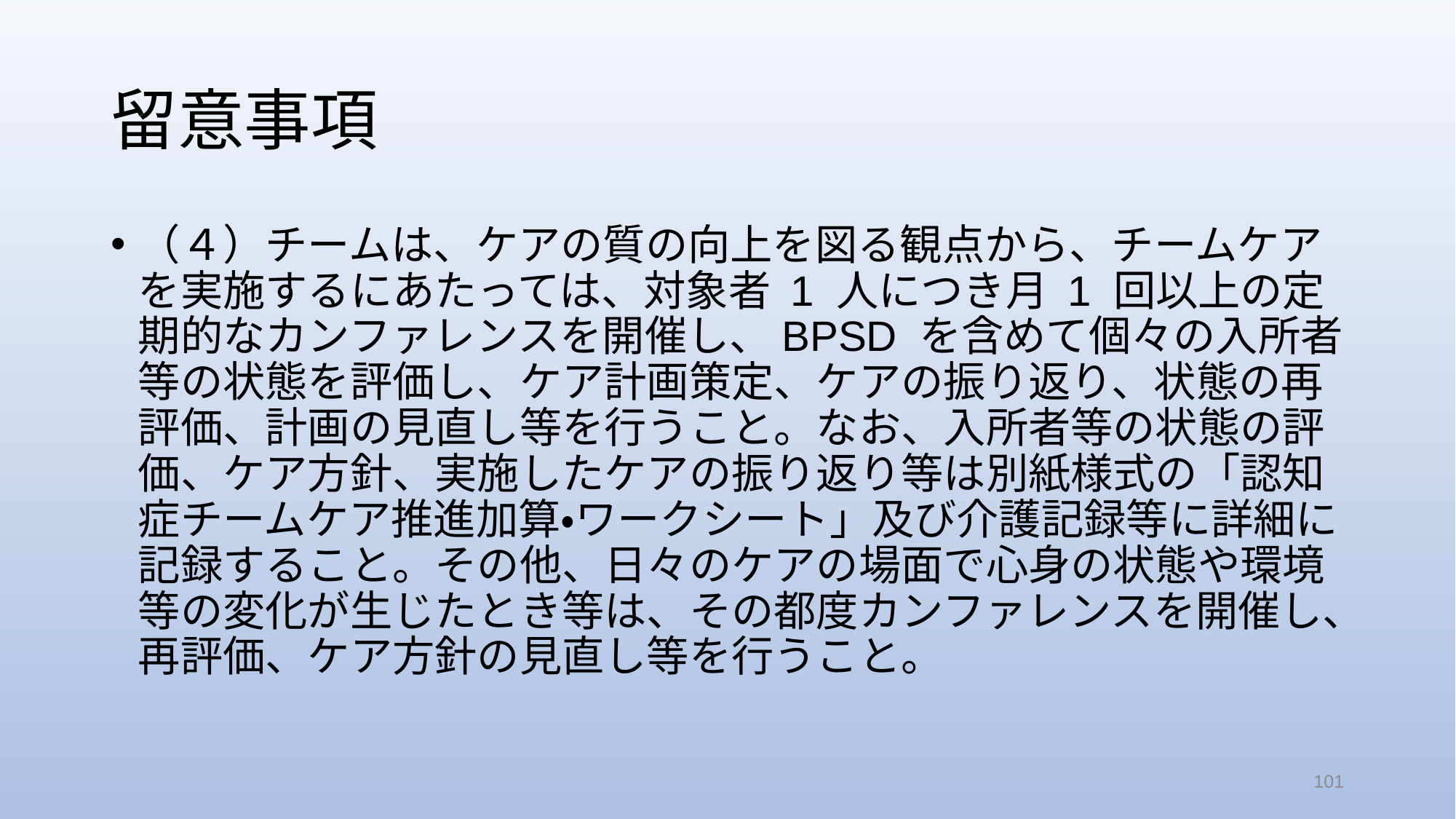

# 留意事項
（４）チームは、ケアの質の向上を図る観点から、チームケアを実施するにあたっては、対象者 1 人につき月 1 回以上の定期的なカンファレンスを開催し、BPSD を含めて個々の入所者等の状態を評価し、ケア計画策定、ケアの振り返り、状態の再評価、計画の見直し等を行うこと。なお、入所者等の状態の評価、ケア方針、実施したケアの振り返り等は別紙様式の「認知症チームケア推進加算・ワークシート」及び介護記録等に詳細に記録すること。その他、日々のケアの場面で心身の状態や環境等の変化が生じたとき等は、その都度カンファレンスを開催し、再評価、ケア方針の見直し等を行うこと。
101